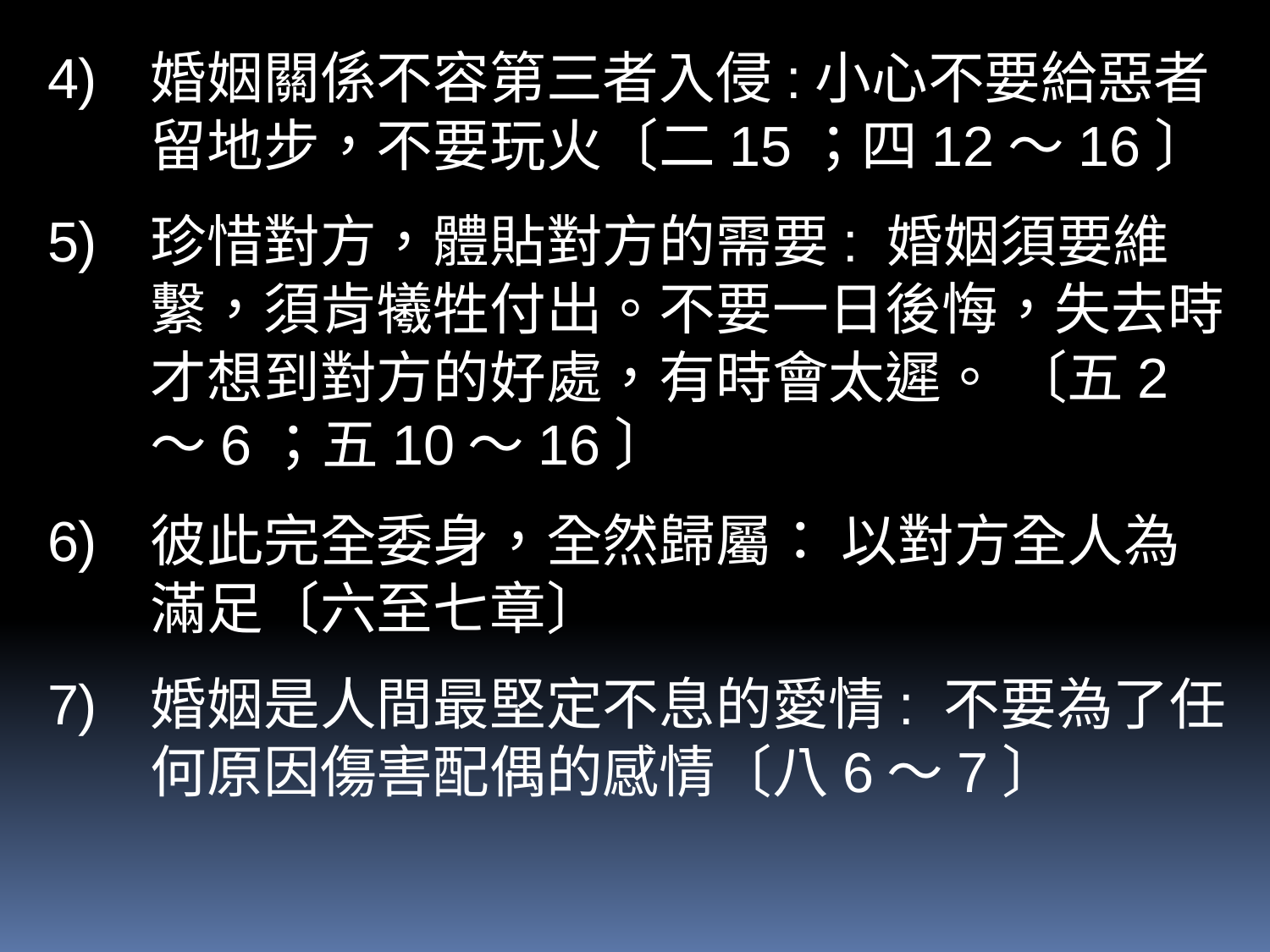

婚姻關係不容第三者入侵:小心不要給惡者留地步，不要玩火〔二15；四12～16〕
珍惜對方，體貼對方的需要: 婚姻須要維繫，須肯犧牲付出。不要一日後悔，失去時才想到對方的好處，有時會太遲。 〔五2～6；五10～16〕
彼此完全委身，全然歸屬： 以對方全人為滿足〔六至七章〕
婚姻是人間最堅定不息的愛情: 不要為了任何原因傷害配偶的感情〔八6～7〕